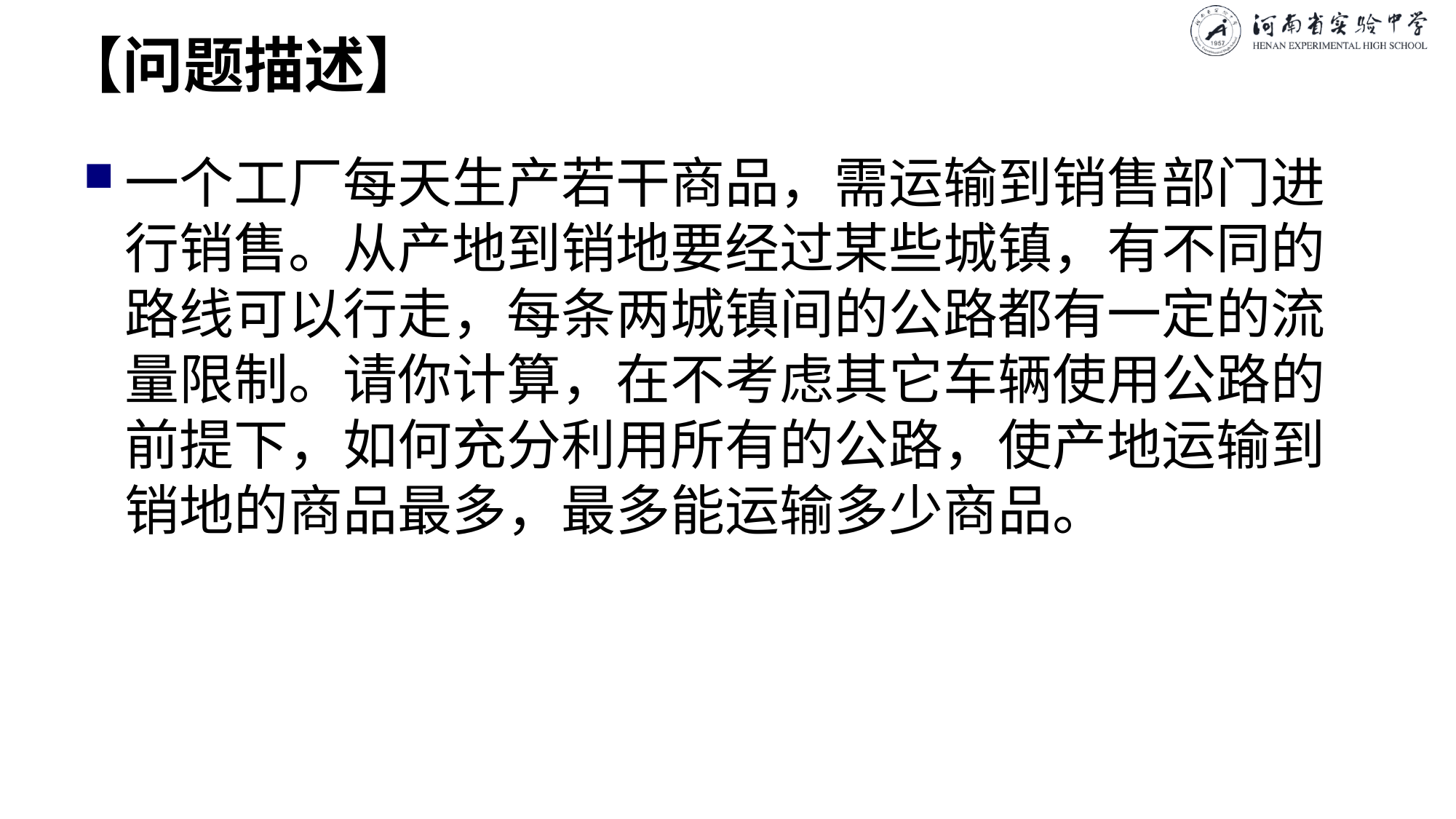

# 【问题描述】
一个工厂每天生产若干商品，需运输到销售部门进行销售。从产地到销地要经过某些城镇，有不同的路线可以行走，每条两城镇间的公路都有一定的流量限制。请你计算，在不考虑其它车辆使用公路的前提下，如何充分利用所有的公路，使产地运输到销地的商品最多，最多能运输多少商品。